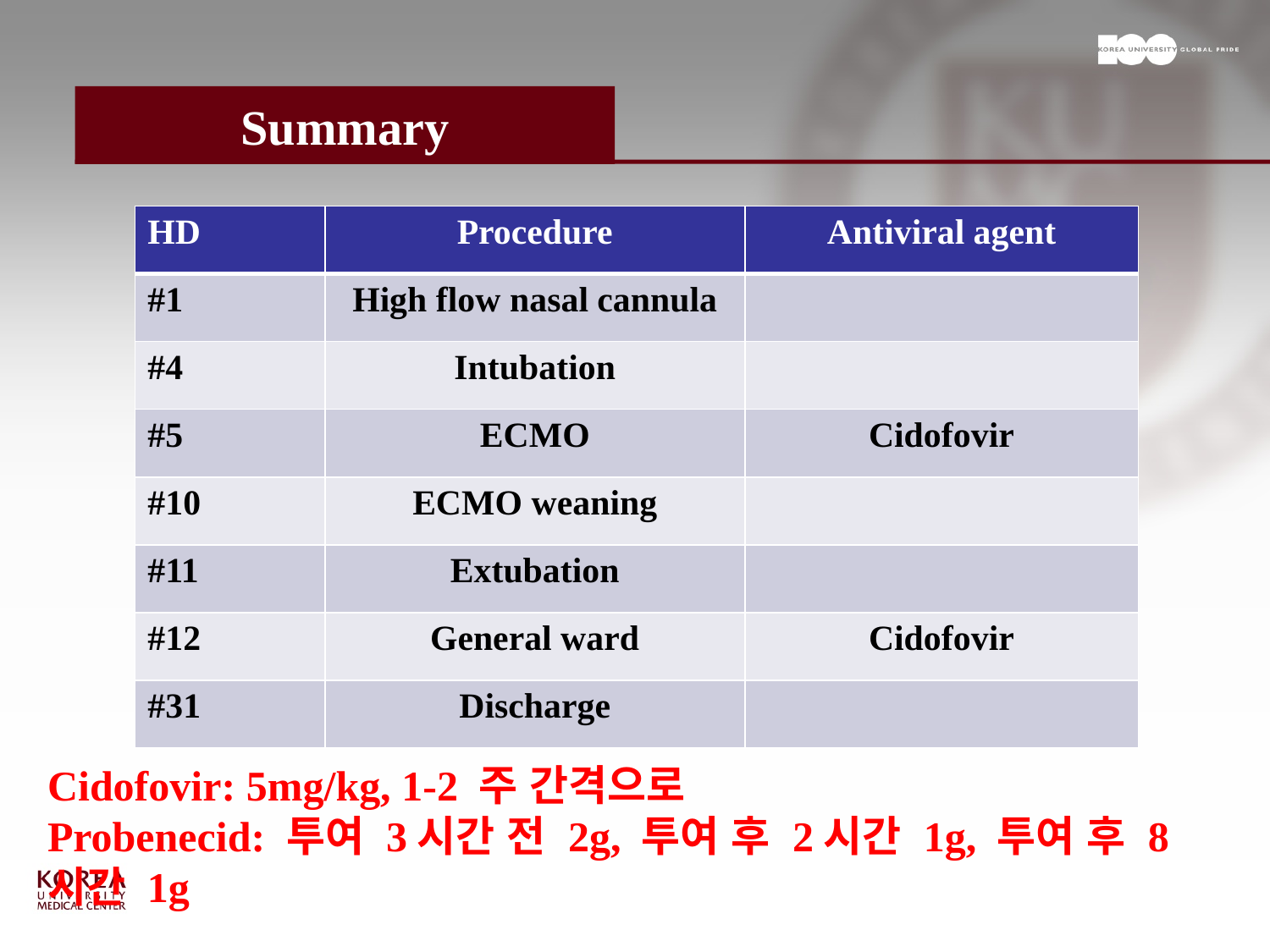

# Summary
| HD | Procedure | Antiviral agent |
| --- | --- | --- |
| #1 | High flow nasal cannula |  |
| #4 | Intubation |  |
| #5 | ECMO | Cidofovir |
| #10 | ECMO weaning |  |
| #11 | Extubation |  |
| #12 | General ward | Cidofovir |
| #31 | Discharge |  |
Cidofovir: 5mg/kg, 1-2 주 간격으로
Probenecid: 투여 3시간 전 2g, 투여 후 2시간 1g, 투여 후 8시간 1g